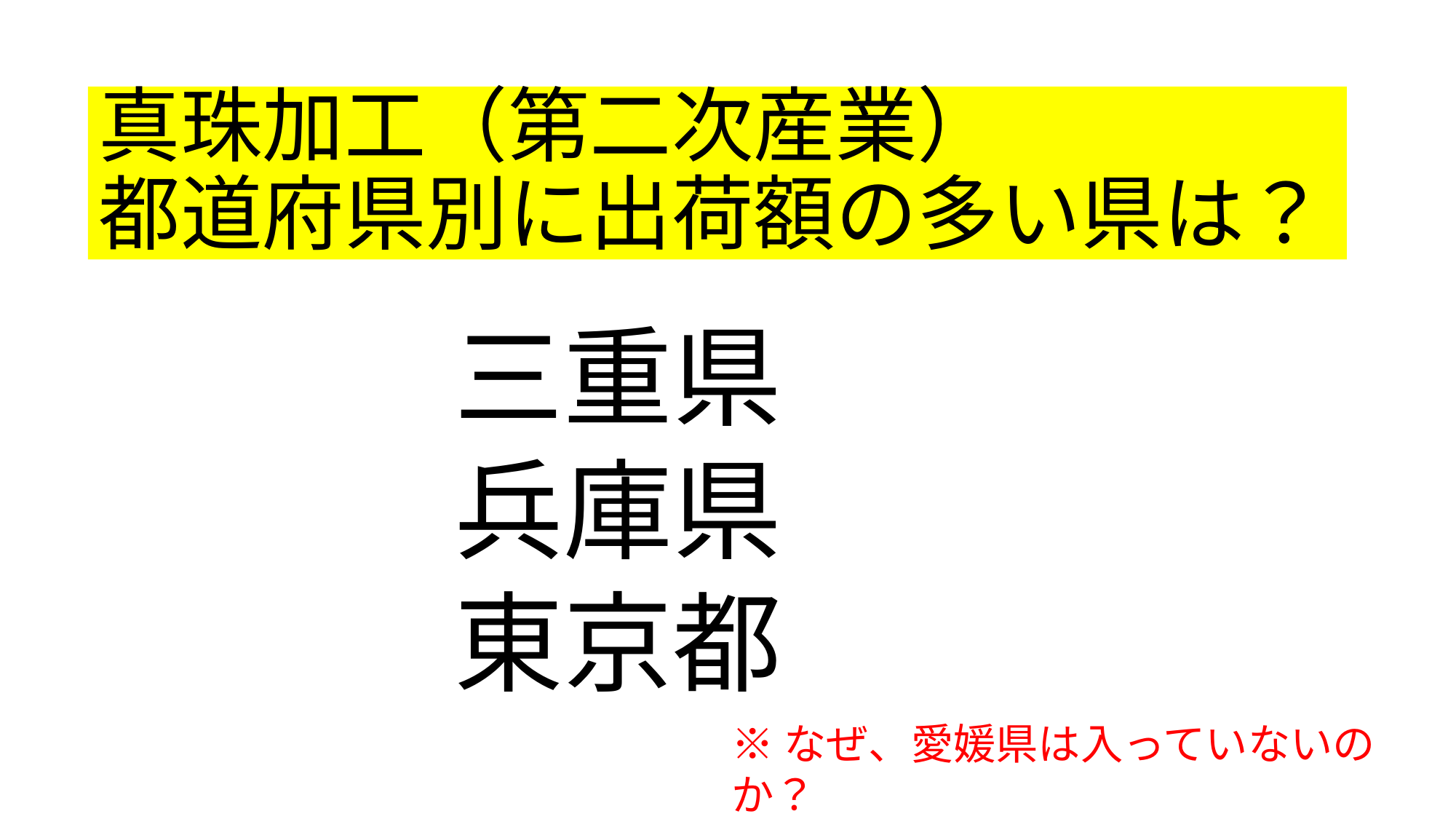

# 真珠加工（第二次産業） 都道府県別に出荷額の多い県は？
三重県
兵庫県
東京都

※なぜ、愛媛県は入っていないのか？